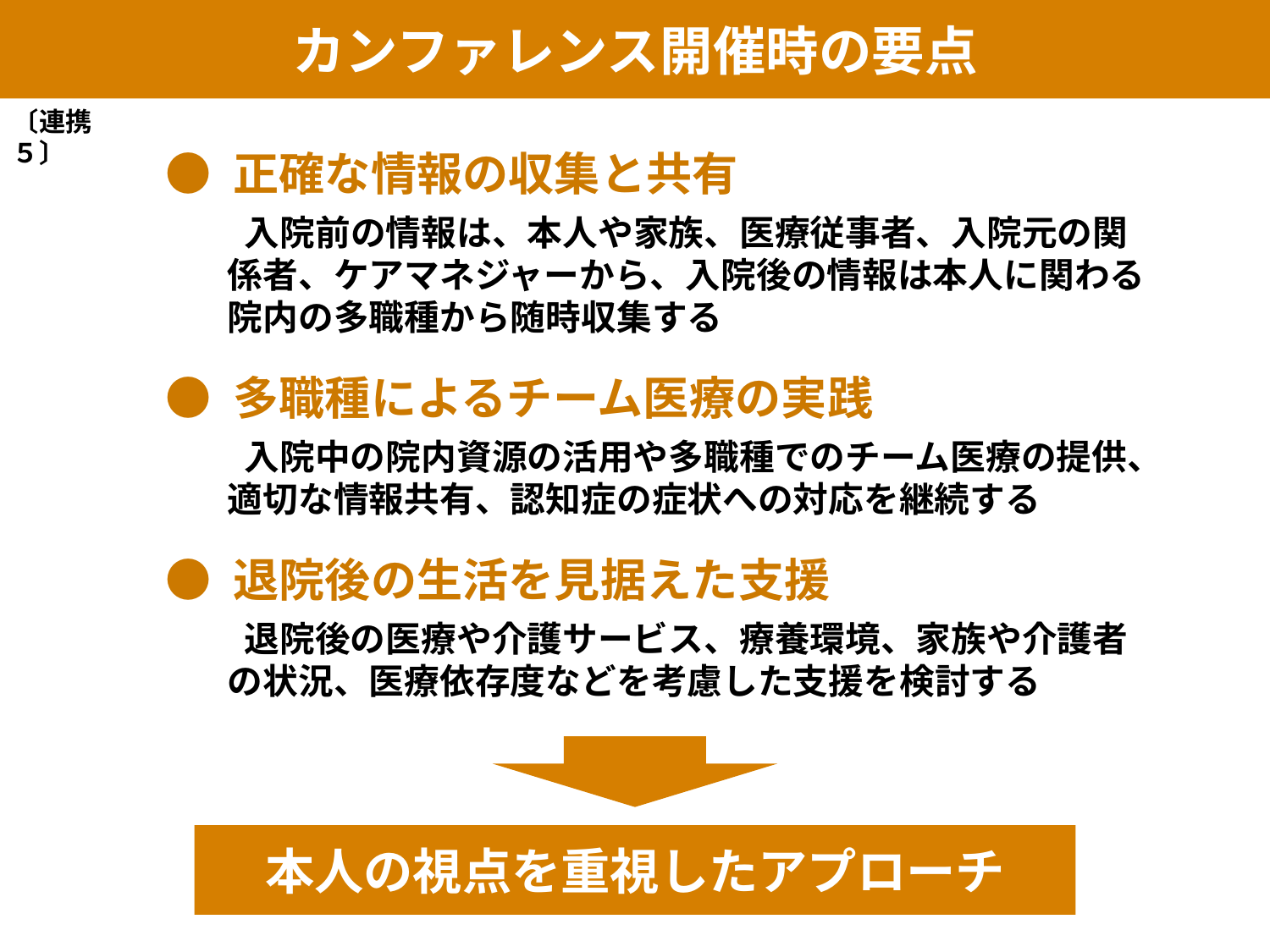

カンファレンス開催時の要点
〔連携５〕
● 正確な情報の収集と共有
　　 入院前の情報は、本人や家族、医療従事者、入院元の関係者、ケアマネジャーから、入院後の情報は本人に関わる院内の多職種から随時収集する
● 多職種によるチーム医療の実践
　　 入院中の院内資源の活用や多職種でのチーム医療の提供、適切な情報共有、認知症の症状への対応を継続する
● 退院後の生活を見据えた支援
　　 退院後の医療や介護サービス、療養環境、家族や介護者の状況、医療依存度などを考慮した支援を検討する

本人の視点を重視したアプローチ